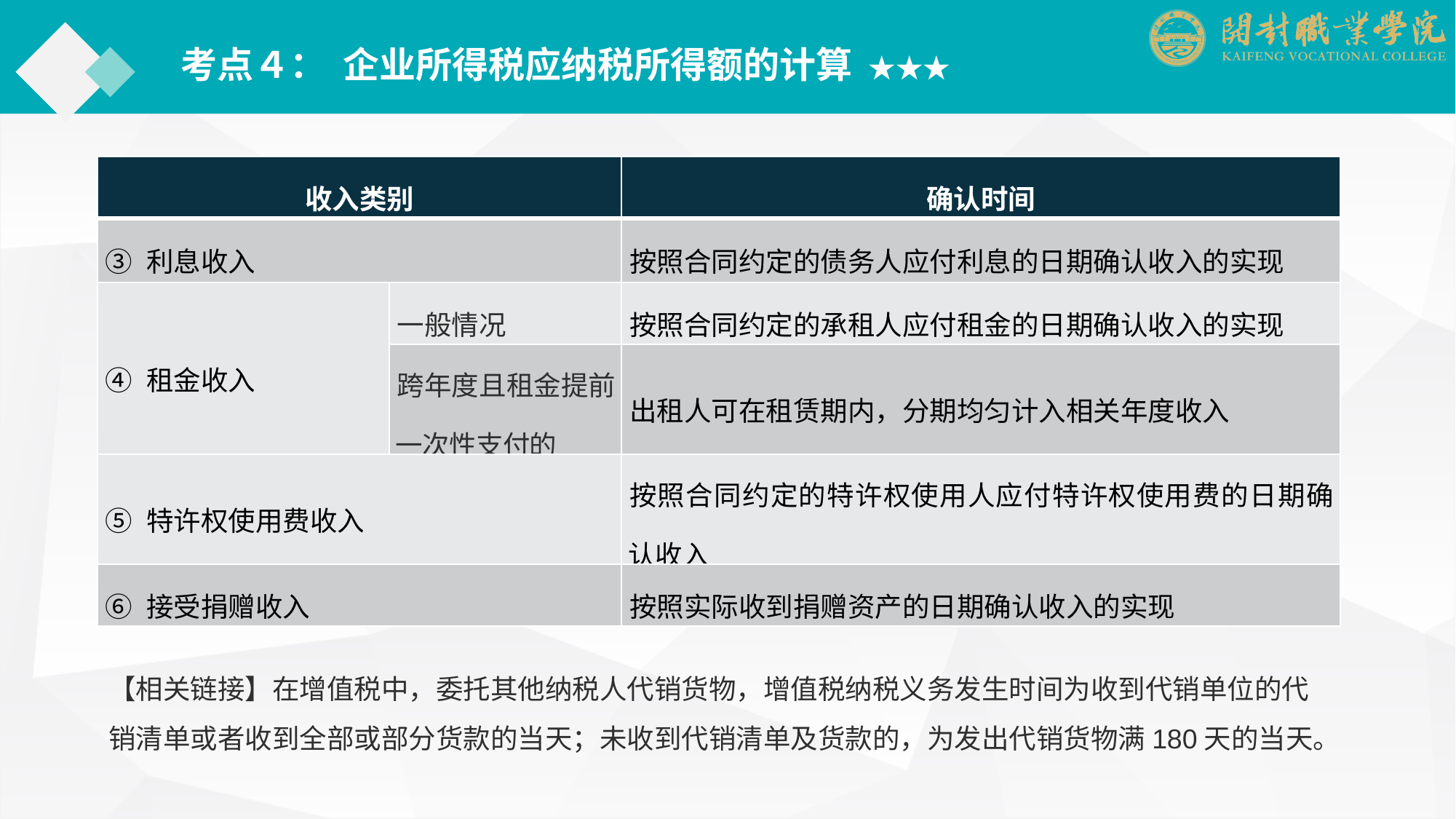

考点４：  企业所得税应纳税所得额的计算  ★★★
| 收入类别 |  | 确认时间 |
| --- | --- | --- |
| ③ 利息收入 |  | 按照合同约定的债务人应付利息的日期确认收入的实现 |
| ④ 租金收入 | 一般情况 | 按照合同约定的承租人应付租金的日期确认收入的实现 |
|  | 跨年度且租金提前一次性支付的 | 出租人可在租赁期内，分期均匀计入相关年度收入 |
| ⑤ 特许权使用费收入 |  | 按照合同约定的特许权使用人应付特许权使用费的日期确认收入 |
| ⑥ 接受捐赠收入 |  | 按照实际收到捐赠资产的日期确认收入的实现 |
【相关链接】在增值税中，委托其他纳税人代销货物，增值税纳税义务发生时间为收到代销单位的代销清单或者收到全部或部分货款的当天；未收到代销清单及货款的，为发出代销货物满180天的当天。